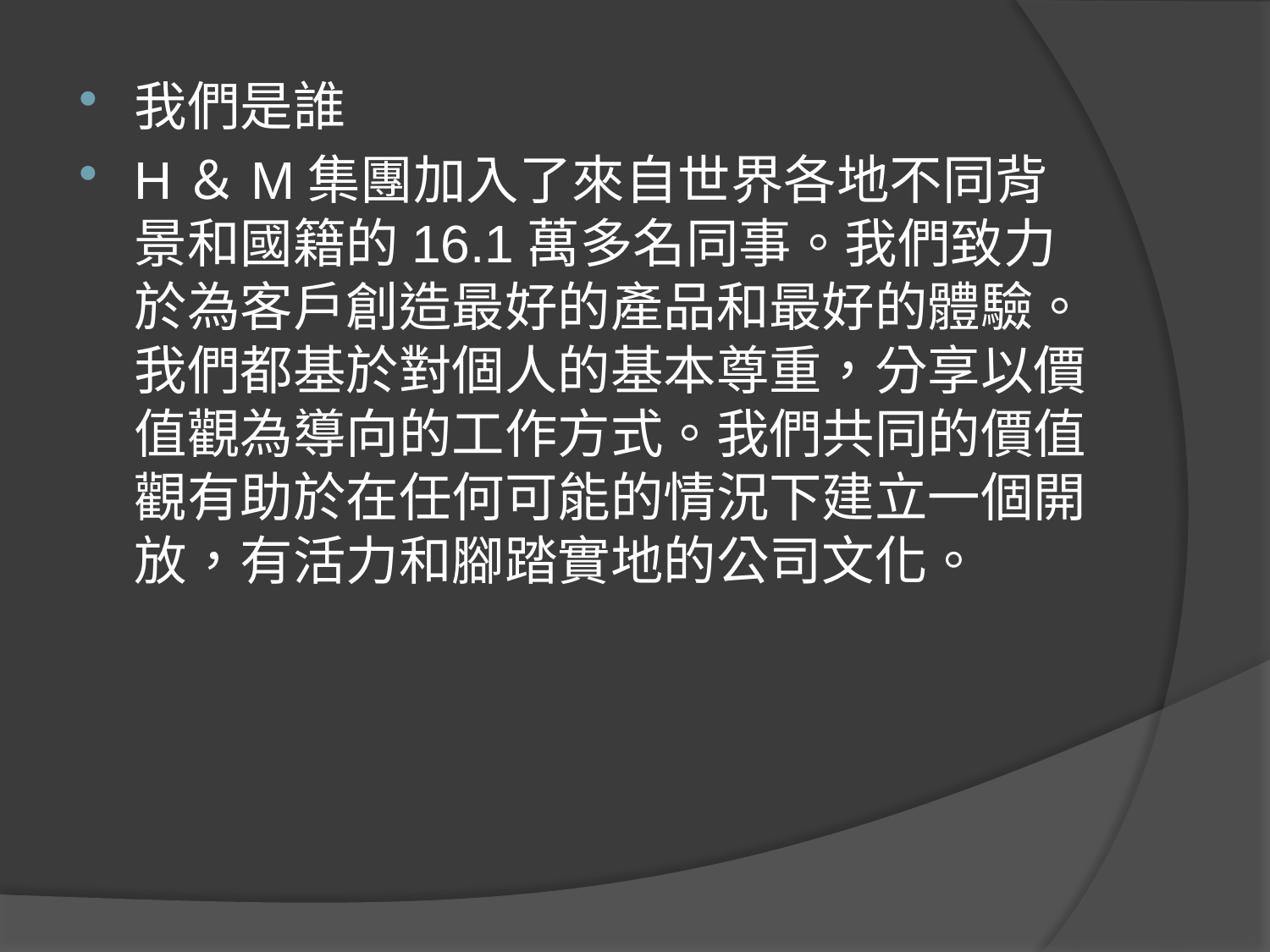

我們是誰
H＆M集團加入了來自世界各地不同背景和國籍的16.1萬多名同事。我們致力於為客戶創造最好的產品和最好的體驗。我們都基於對個人的基本尊重，分享以價值觀為導向的工作方式。我們共同的價值觀有助於在任何可能的情況下建立一個開放，有活力和腳踏實地的公司文化。